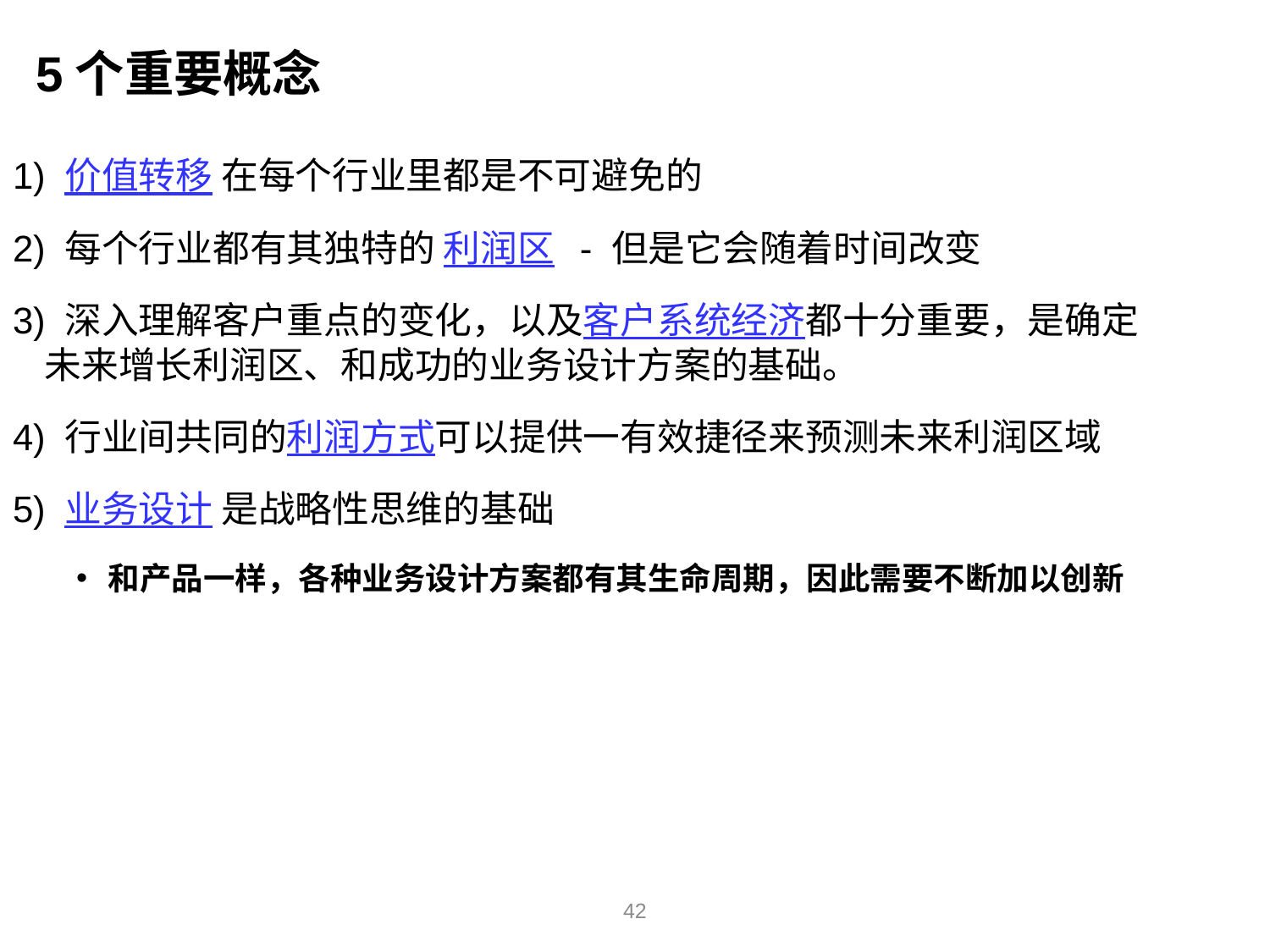

5个重要概念
1) 价值转移 在每个行业里都是不可避免的
2) 每个行业都有其独特的 利润区  - 但是它会随着时间改变
3) 深入理解客户重点的变化，以及客户系统经济都十分重要，是确定未来增长利润区、和成功的业务设计方案的基础。
4) 行业间共同的利润方式可以提供一有效捷径来预测未来利润区域
5) 业务设计 是战略性思维的基础
和产品一样，各种业务设计方案都有其生命周期，因此需要不断加以创新
42